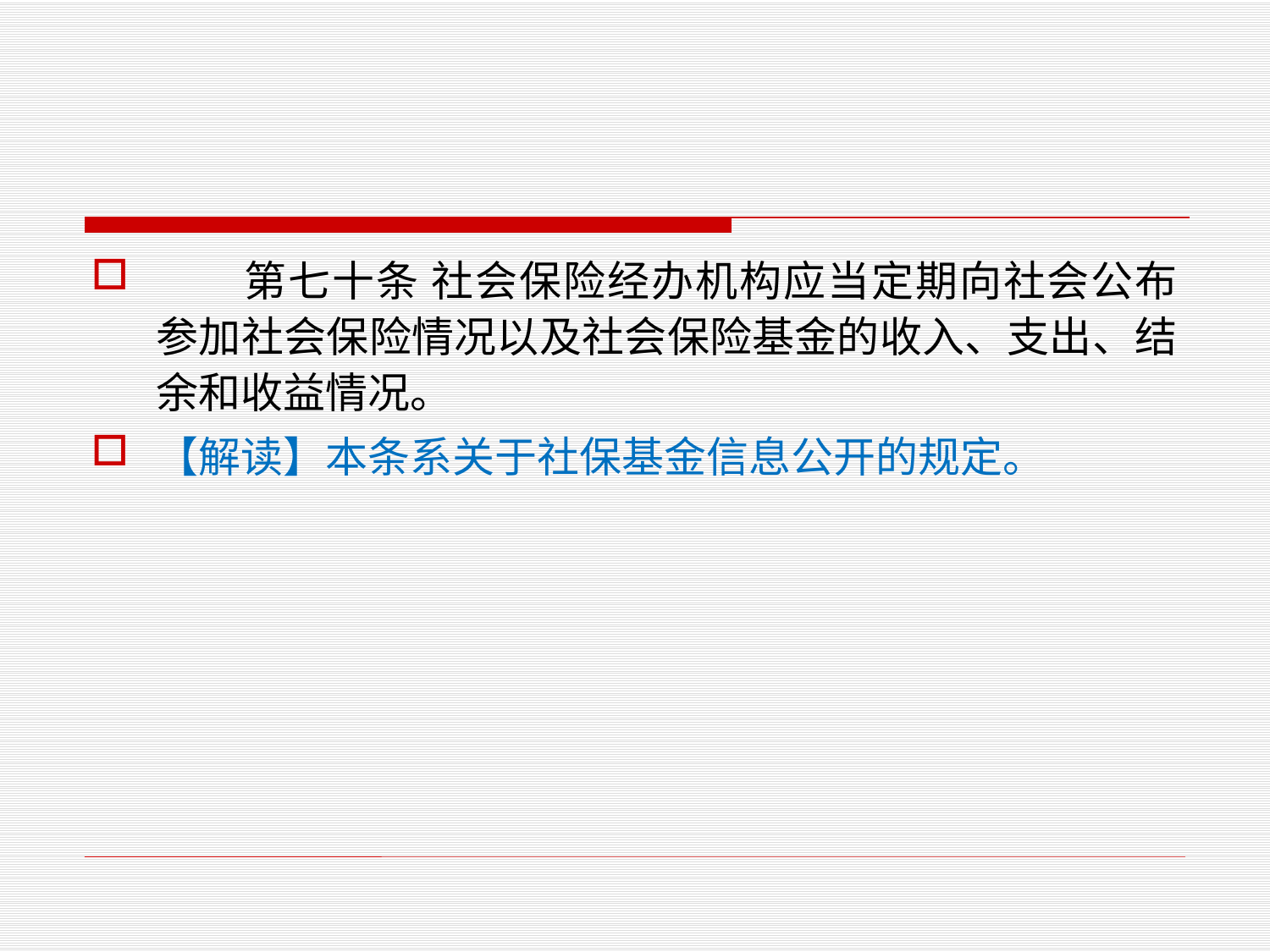

第七十条 社会保险经办机构应当定期向社会公布参加社会保险情况以及社会保险基金的收入、支出、结余和收益情况。
【解读】本条系关于社保基金信息公开的规定。